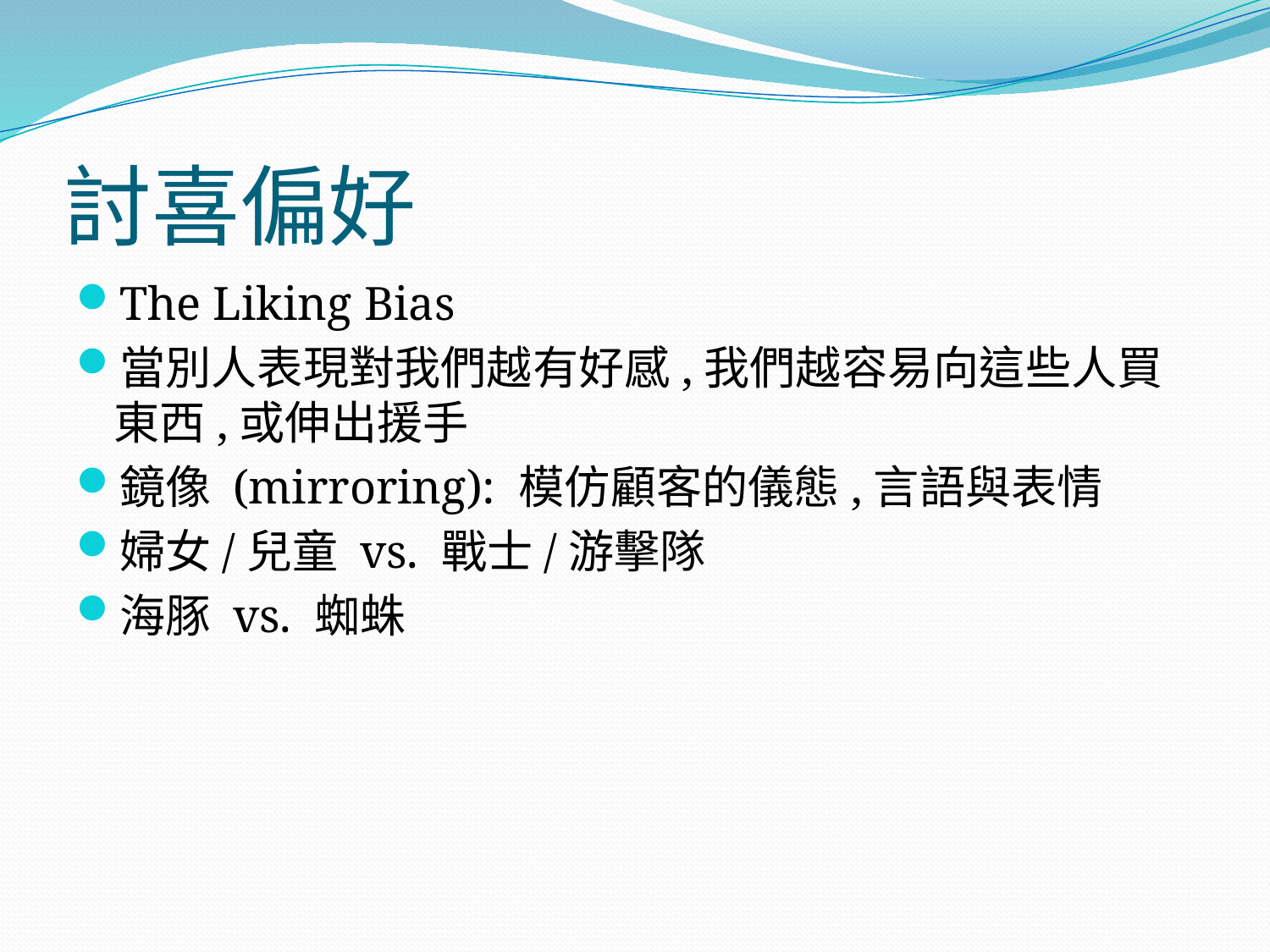

# 討喜偏好
The Liking Bias
當別人表現對我們越有好感,我們越容易向這些人買東西,或伸出援手
鏡像 (mirroring): 模仿顧客的儀態,言語與表情
婦女/兒童 vs. 戰士/游擊隊
海豚 vs. 蜘蛛